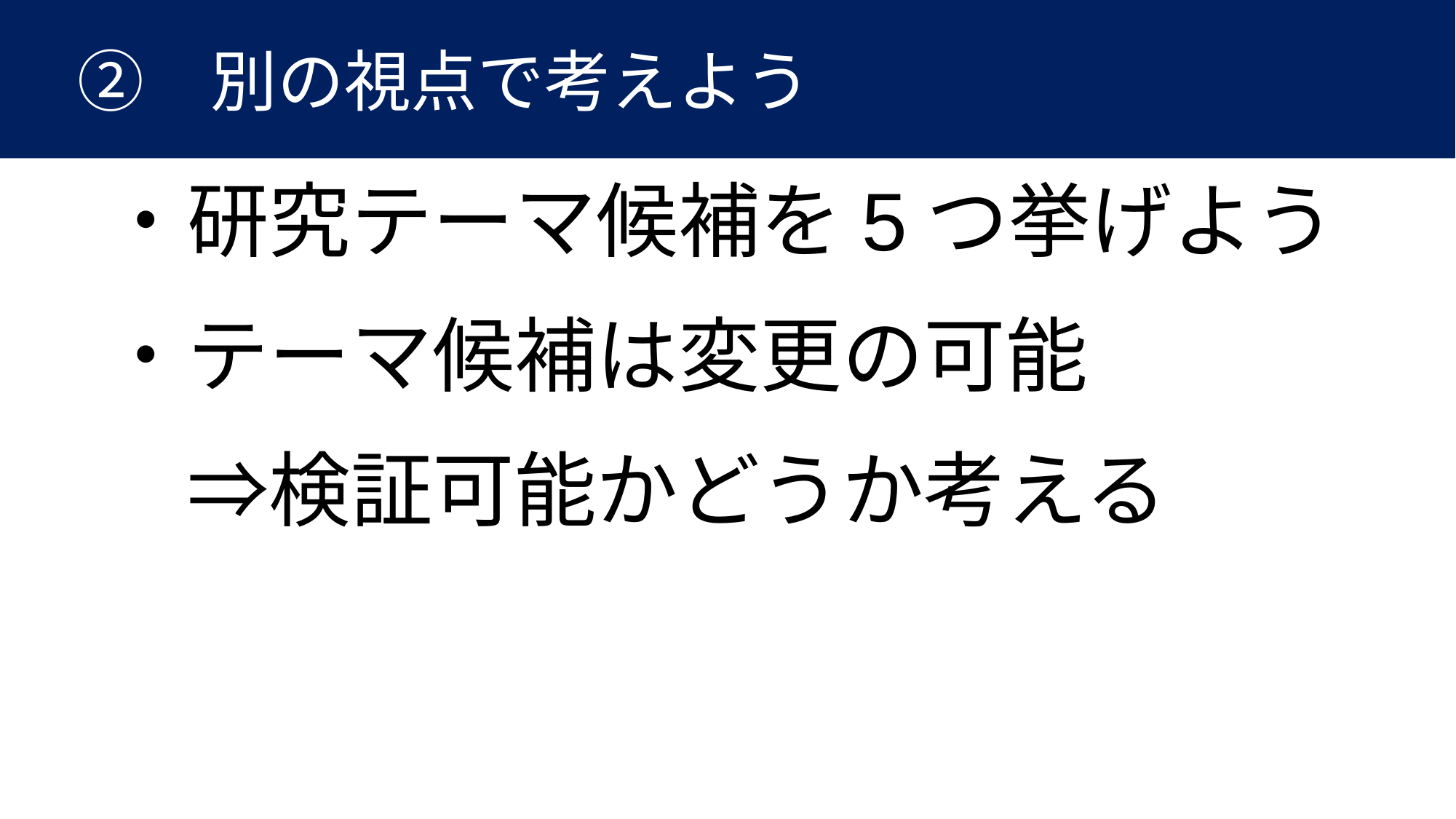

②　別の視点で考えよう
・研究テーマ候補を5つ挙げよう

・テーマ候補は変更の可能

　⇒検証可能かどうか考える